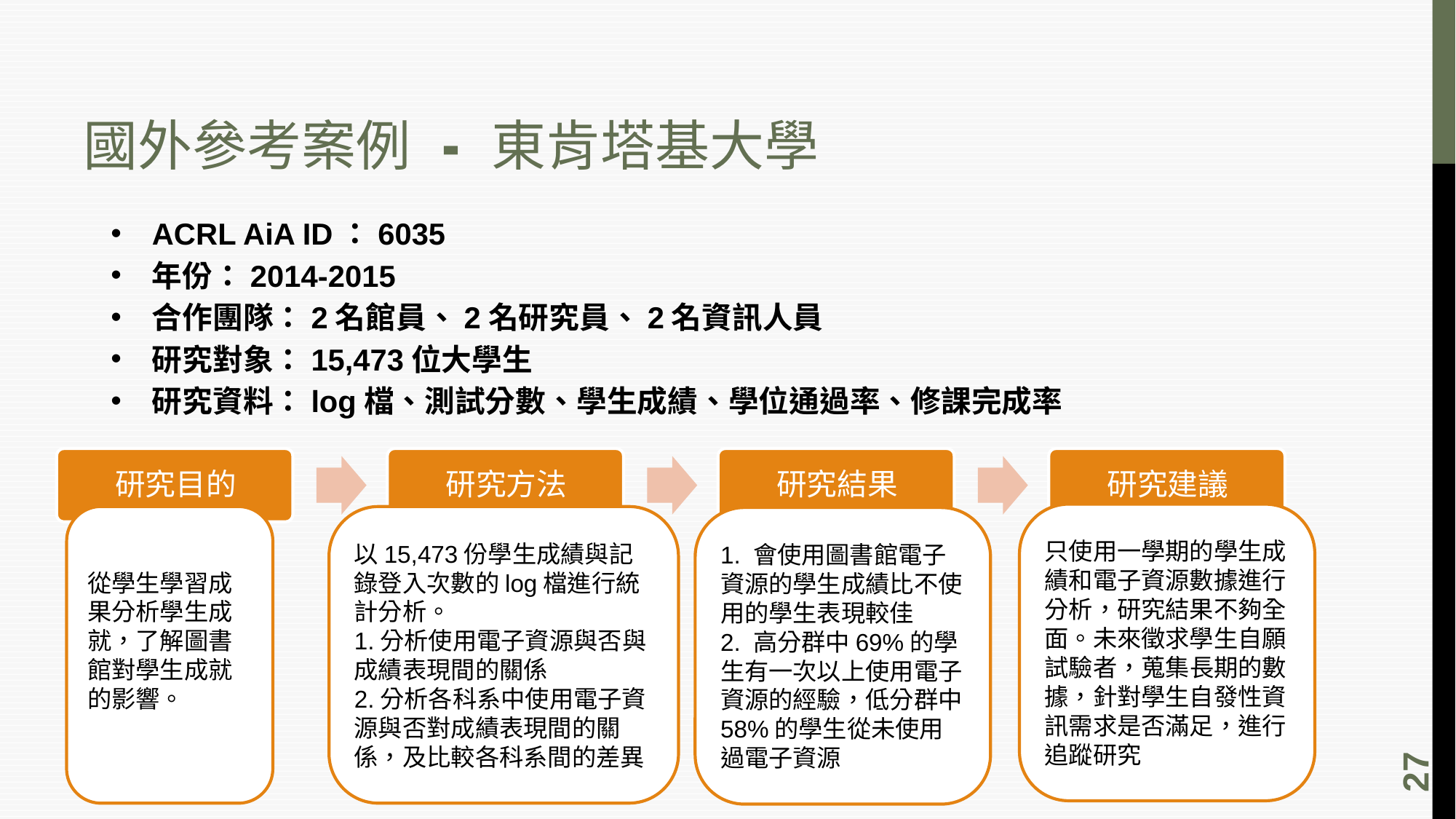

# 國外參考案例 - 東肯塔基大學
ACRL AiA ID：6035
年份：2014-2015
合作團隊：2名館員、2名研究員、2名資訊人員
研究對象：15,473位大學生
研究資料：log檔、測試分數、學生成績、學位通過率、修課完成率
研究目的

研究方法

研究結果

研究建議
只使用一學期的學生成績和電子資源數據進行分析，研究結果不夠全面。未來徵求學生自願試驗者，蒐集長期的數據，針對學生自發性資訊需求是否滿足，進行追蹤研究
從學生學習成果分析學生成就，了解圖書館對學生成就的影響。

以15,473份學生成績與記錄登入次數的log檔進行統計分析。
1.分析使用電子資源與否與成績表現間的關係
2.分析各科系中使用電子資源與否對成績表現間的關係，及比較各科系間的差異
1. 會使用圖書館電子資源的學生成績比不使用的學生表現較佳
2. 高分群中69%的學生有一次以上使用電子資源的經驗，低分群中58%的學生從未使用過電子資源
27